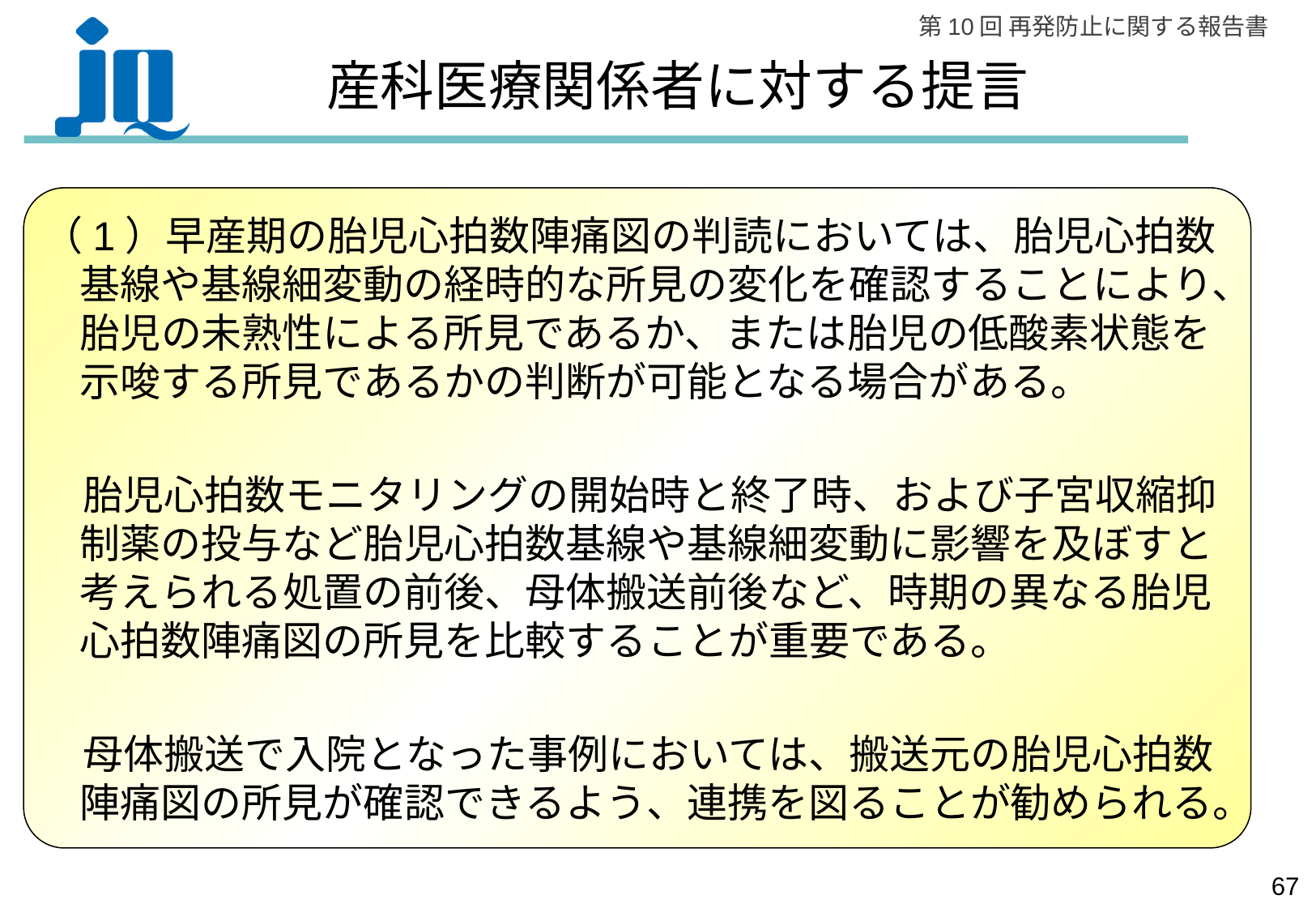

産科医療関係者に対する提言
（1）早産期の胎児心拍数陣痛図の判読においては、胎児心拍数基線や基線細変動の経時的な所見の変化を確認することにより、胎児の未熟性による所見であるか、または胎児の低酸素状態を示唆する所見であるかの判断が可能となる場合がある。

　胎児心拍数モニタリングの開始時と終了時、および子宮収縮抑制薬の投与など胎児心拍数基線や基線細変動に影響を及ぼすと考えられる処置の前後、母体搬送前後など、時期の異なる胎児心拍数陣痛図の所見を比較することが重要である。

　母体搬送で入院となった事例においては、搬送元の胎児心拍数陣痛図の所見が確認できるよう、連携を図ることが勧められる。
67